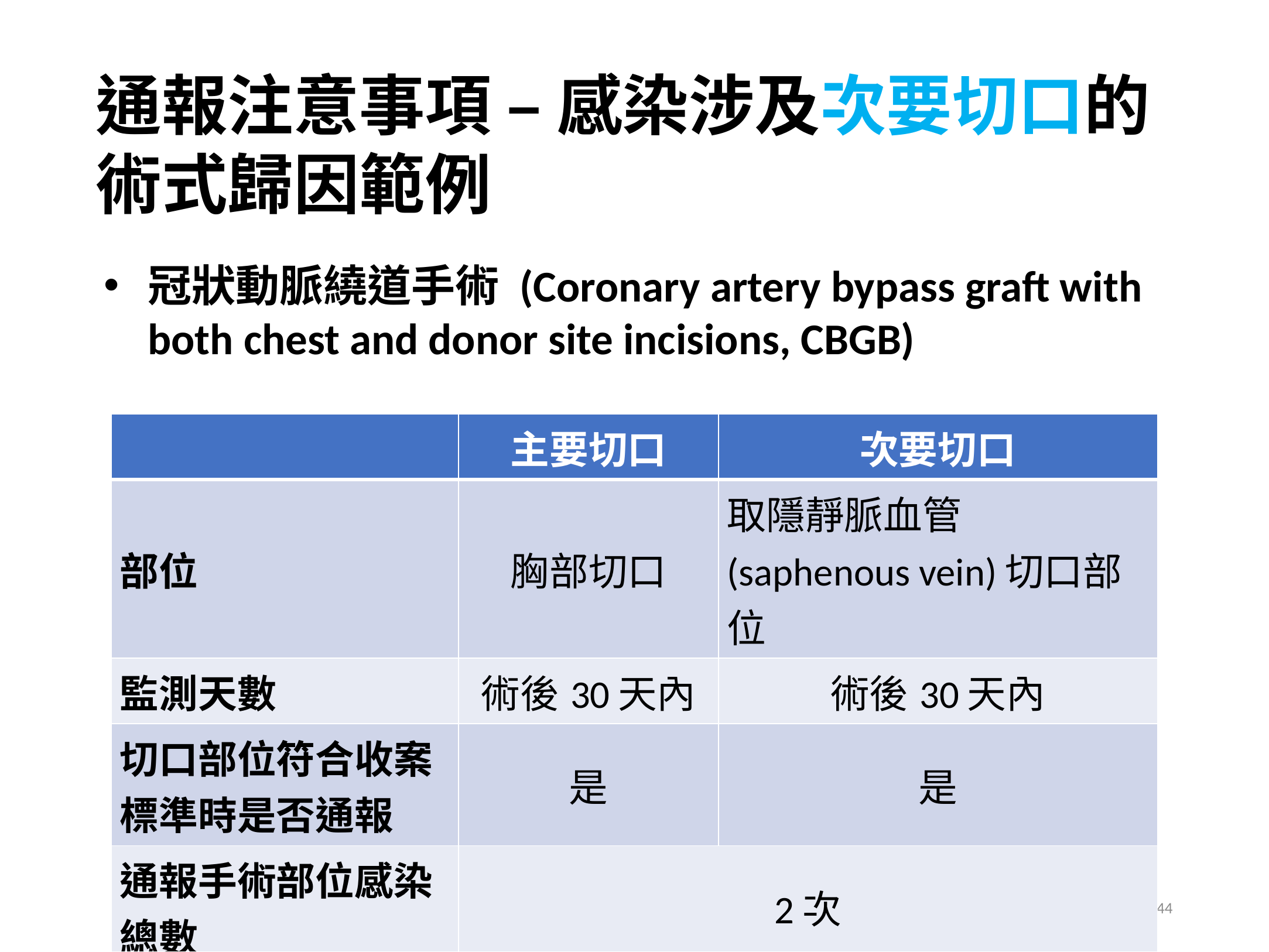

# 通報注意事項 – 感染涉及次要切口的術式歸因範例
冠狀動脈繞道手術 (Coronary artery bypass graft with both chest and donor site incisions, CBGB)
|  | 主要切口 | 次要切口 |
| --- | --- | --- |
| 部位 | 胸部切口 | 取隱靜脈血管(saphenous vein)切口部位 |
| 監測天數 | 術後30天內 | 術後30天內 |
| 切口部位符合收案標準時是否通報 | 是 | 是 |
| 通報手術部位感染總數 | 2次 |  |
44